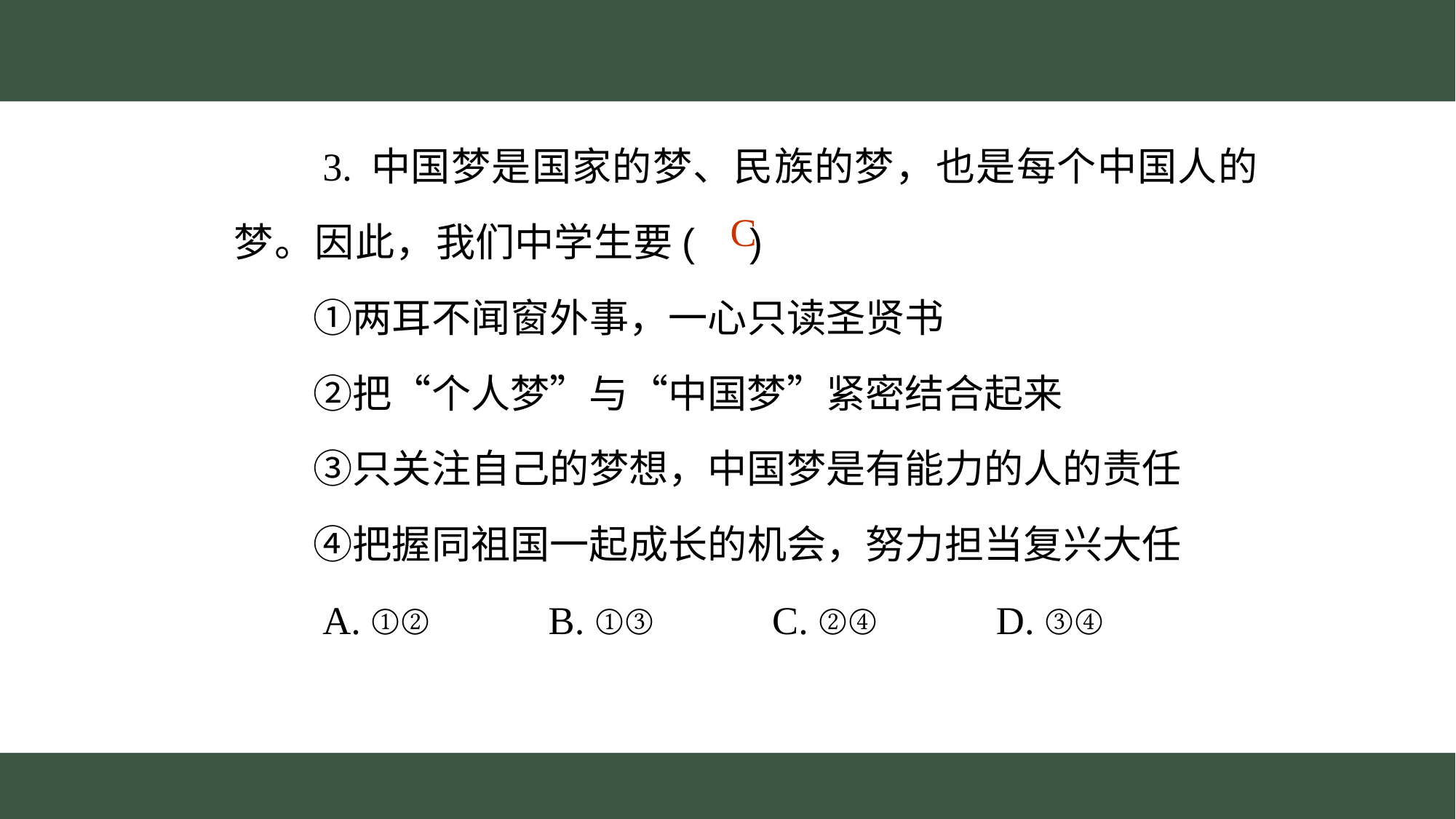

3. 中国梦是国家的梦、民族的梦，也是每个中国人的梦。因此，我们中学生要(     )
　　①两耳不闻窗外事，一心只读圣贤书
　　②把“个人梦”与“中国梦”紧密结合起来
　　③只关注自己的梦想，中国梦是有能力的人的责任
　　④把握同祖国一起成长的机会，努力担当复兴大任
　　A. ①②            B. ①③            C. ②④            D. ③④
C